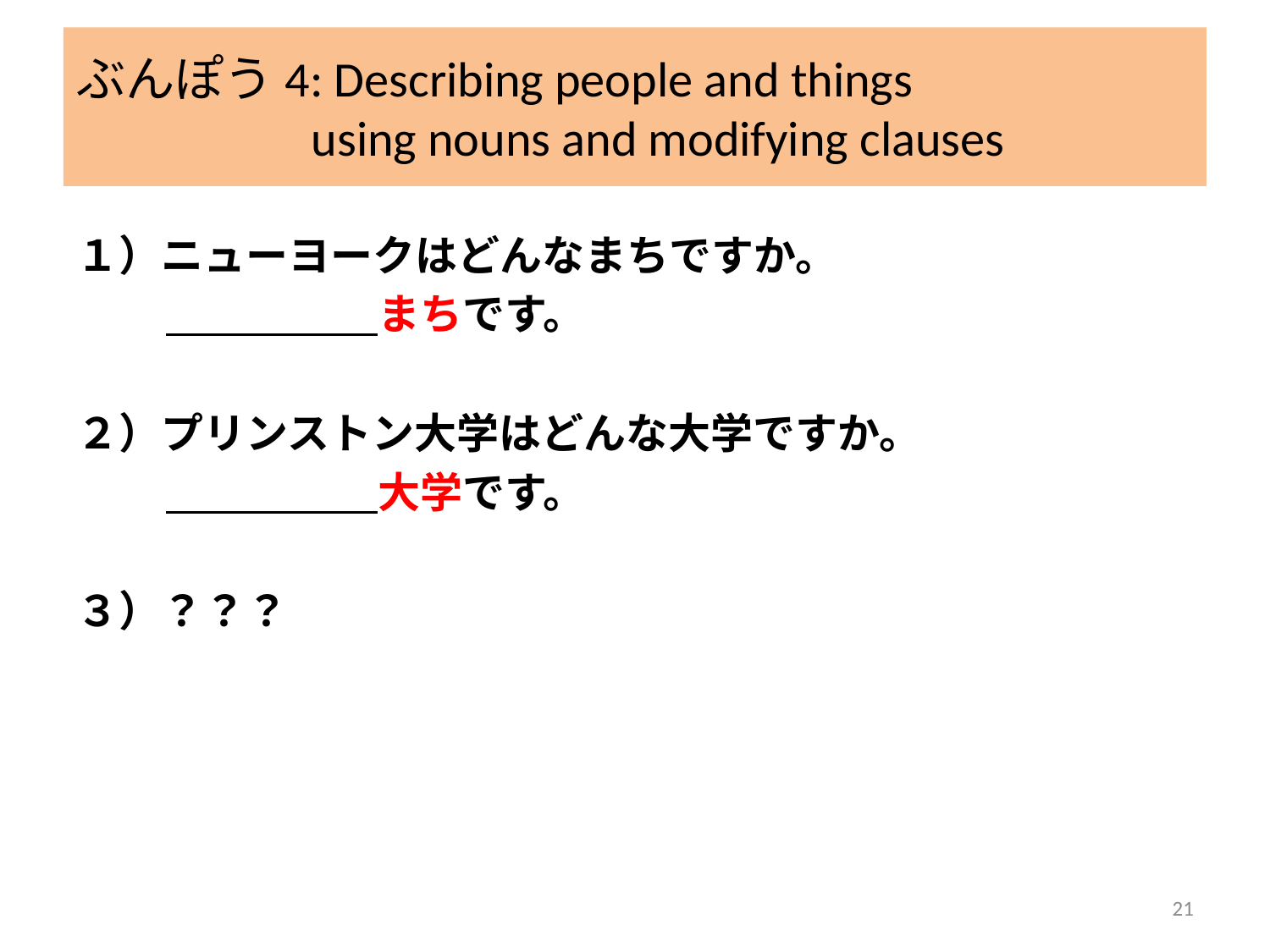

ぶんぽう4: Describing people and things
                     using nouns and modifying clauses
１）ニューヨークはどんなまちですか。
	　　　　　　まちです。

２）プリンストン大学はどんな大学ですか。
	　　　　　　大学です。

３）？？？
21